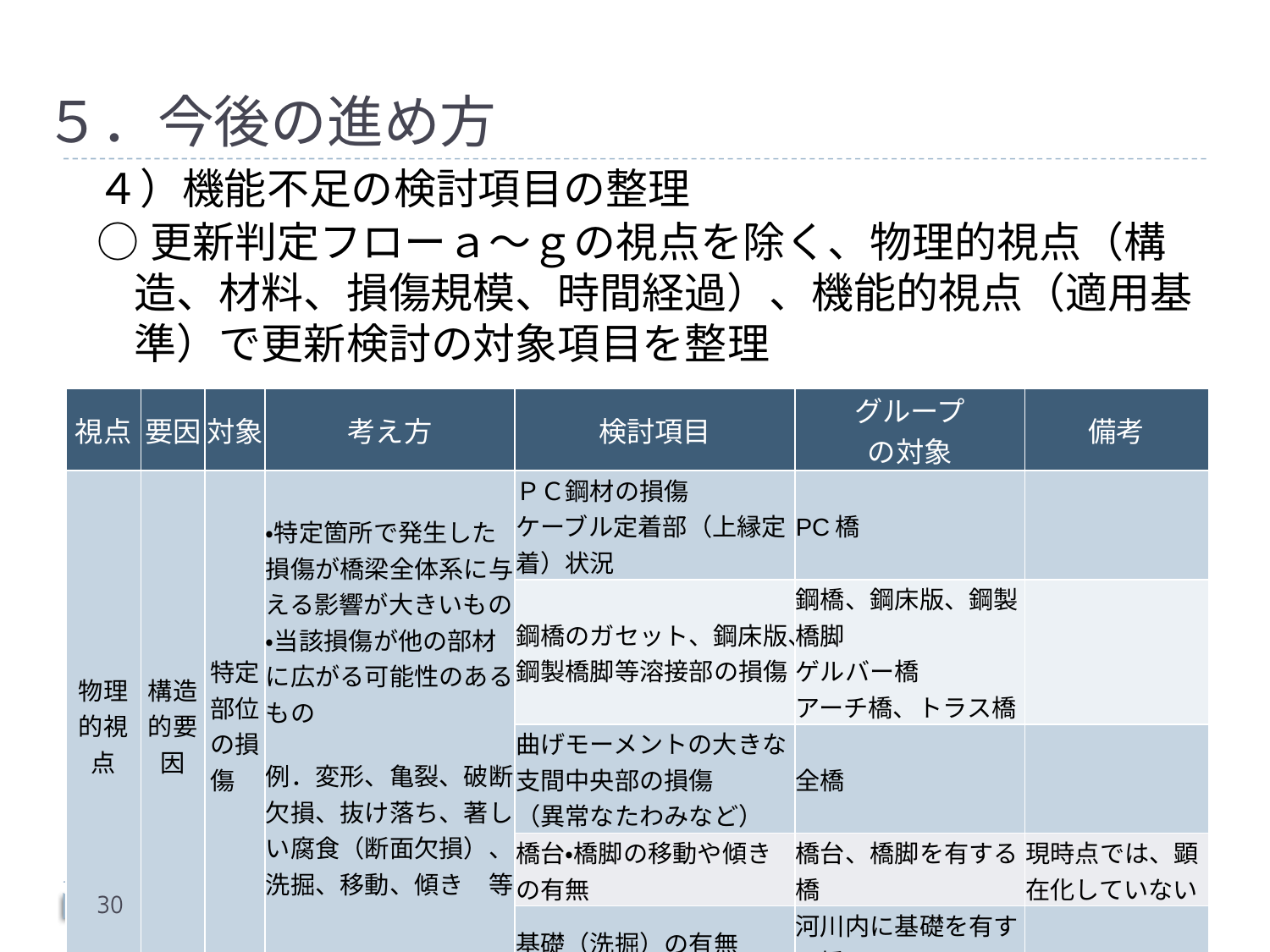

# ５．今後の進め方
４）機能不足の検討項目の整理
○更新判定フローａ～ｇの視点を除く、物理的視点（構造、材料、損傷規模、時間経過）、機能的視点（適用基準）で更新検討の対象項目を整理
| 視点 | 要因 | 対象 | 考え方 | 検討項目 | グループ の対象 | 備考 |
| --- | --- | --- | --- | --- | --- | --- |
| 物理的視点 | 構造的要因 | 特定部位の損傷 | ・特定箇所で発生した損傷が橋梁全体系に与える影響が大きいもの ・当該損傷が他の部材に広がる可能性のあるもの 例．変形、亀裂、破断、欠損、抜け落ち、著しい腐食（断面欠損）、洗掘、移動、傾き　等 | ＰＣ鋼材の損傷 ケーブル定着部（上縁定着）状況 | PC橋 |  |
|  |  |  |  | 鋼橋のガセット、鋼床版、鋼製橋脚等溶接部の損傷 | 鋼橋、鋼床版、鋼製橋脚 ゲルバー橋 アーチ橋、トラス橋 |  |
|  |  |  |  | 曲げモーメントの大きな支間中央部の損傷 （異常なたわみなど） | 全橋 |  |
|  |  |  |  | 橋台・橋脚の移動や傾きの有無 | 橋台、橋脚を有する橋 | 現時点では、顕在化していない |
|  |  |  |  | 基礎（洗掘）の有無 | 河川内に基礎を有する橋 |  |
30
資料４